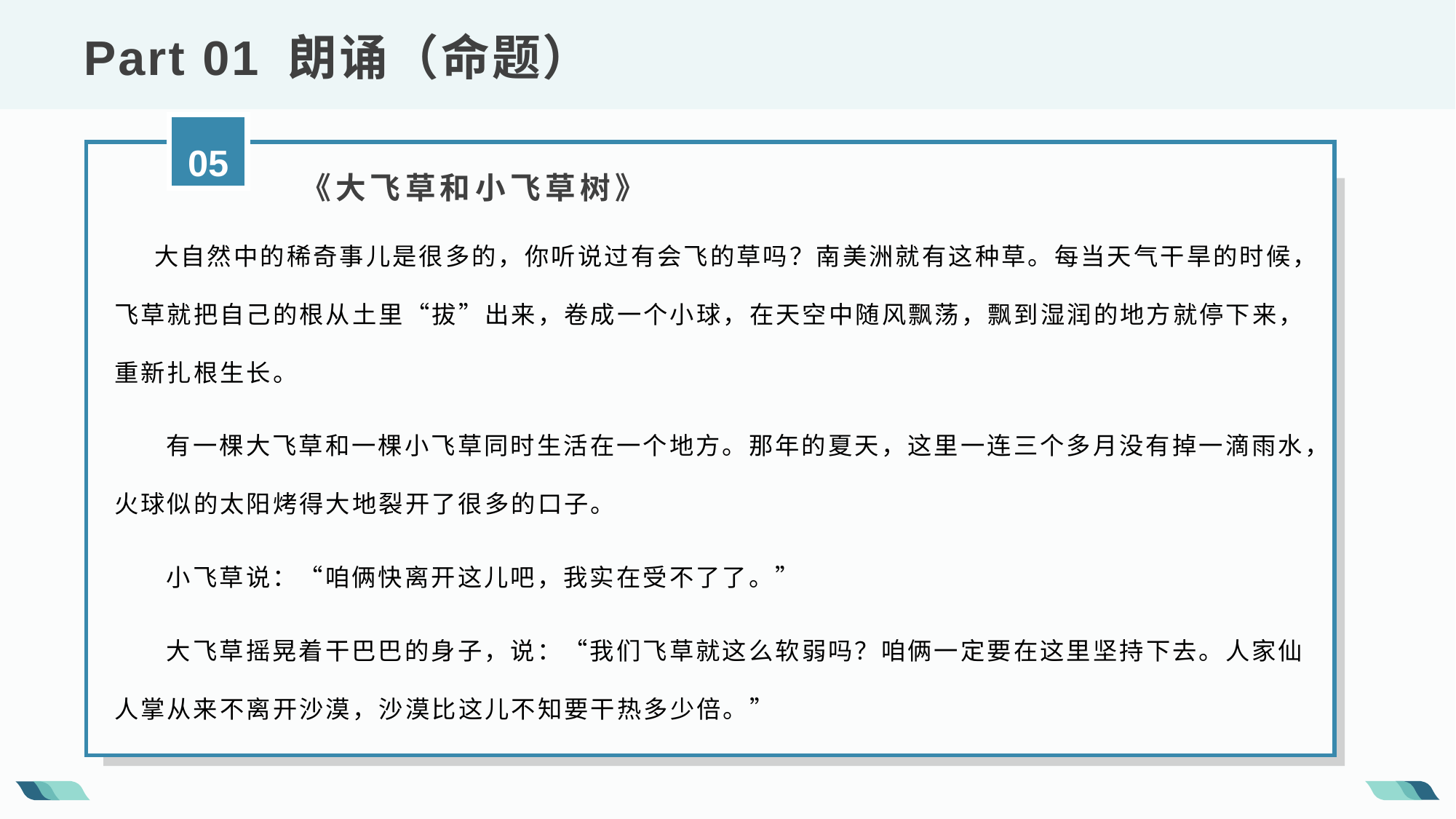

Part 01 朗诵（命题）

05

   《大飞草和小飞草树》

     大自然中的稀奇事儿是很多的，你听说过有会飞的草吗？南美洲就有这种草。每当天气干旱的时候，飞草就把自己的根从土里“拔”出来，卷成一个小球，在天空中随风飘荡，飘到湿润的地方就停下来，重新扎根生长。
      有一棵大飞草和一棵小飞草同时生活在一个地方。那年的夏天，这里一连三个多月没有掉一滴雨水，火球似的太阳烤得大地裂开了很多的口子。
      小飞草说：“咱俩快离开这儿吧，我实在受不了了。”
      大飞草摇晃着干巴巴的身子，说：“我们飞草就这么软弱吗？咱俩一定要在这里坚持下去。人家仙人掌从来不离开沙漠，沙漠比这儿不知要干热多少倍。”